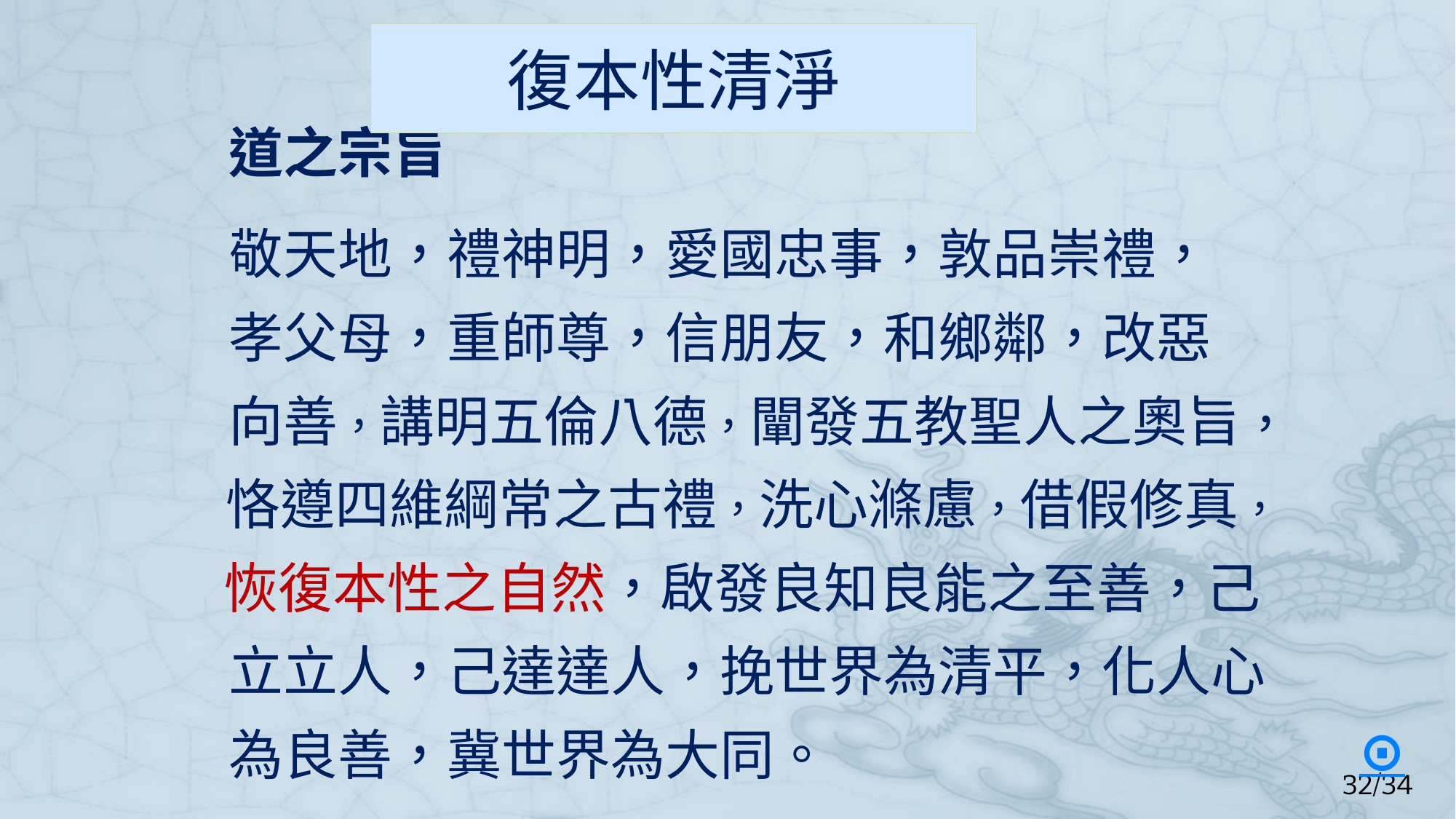

# 復本性清淨
 道之宗旨

 敬天地，禮神明，愛國忠事，敦品崇禮，
 孝父母，重師尊，信朋友，和鄉鄰，改惡
 向善，講明五倫八德，闡發五教聖人之奧旨，
 恪遵四維綱常之古禮，洗心滌慮，借假修真，
 恢復本性之自然，啟發良知良能之至善，己
 立立人，己達達人，挽世界為清平，化人心
 為良善，冀世界為大同。
⊙
32/34